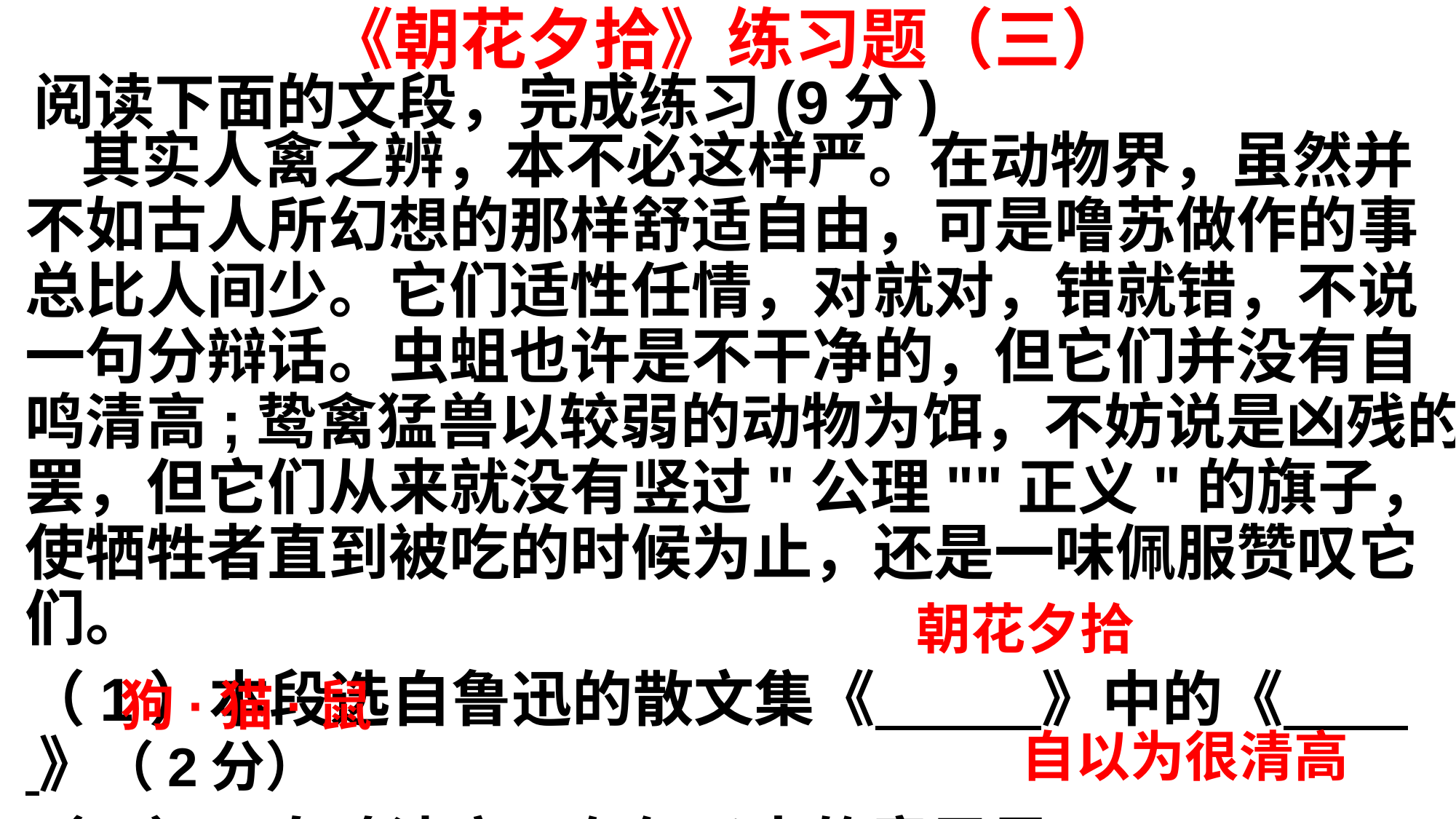

《朝花夕拾》练习题（三）
阅读下面的文段，完成练习(9分)
   其实人禽之辨，本不必这样严。在动物界，虽然并不如古人所幻想的那样舒适自由，可是噜苏做作的事总比人间少。它们适性任情，对就对，错就错，不说一句分辩话。虫蛆也许是不干净的，但它们并没有自鸣清高;鸷禽猛兽以较弱的动物为饵，不妨说是凶残的罢，但它们从来就没有竖过"公理""正义"的旗子，使牺牲者直到被吃的时候为止，还是一味佩服赞叹它们。
（1）本段选自鲁迅的散文集《            》中的《           》（2分）
（2）"自鸣清高"在句子中的意思是∶          。（2分）

朝花夕拾
 狗·猫·鼠
自以为很清高